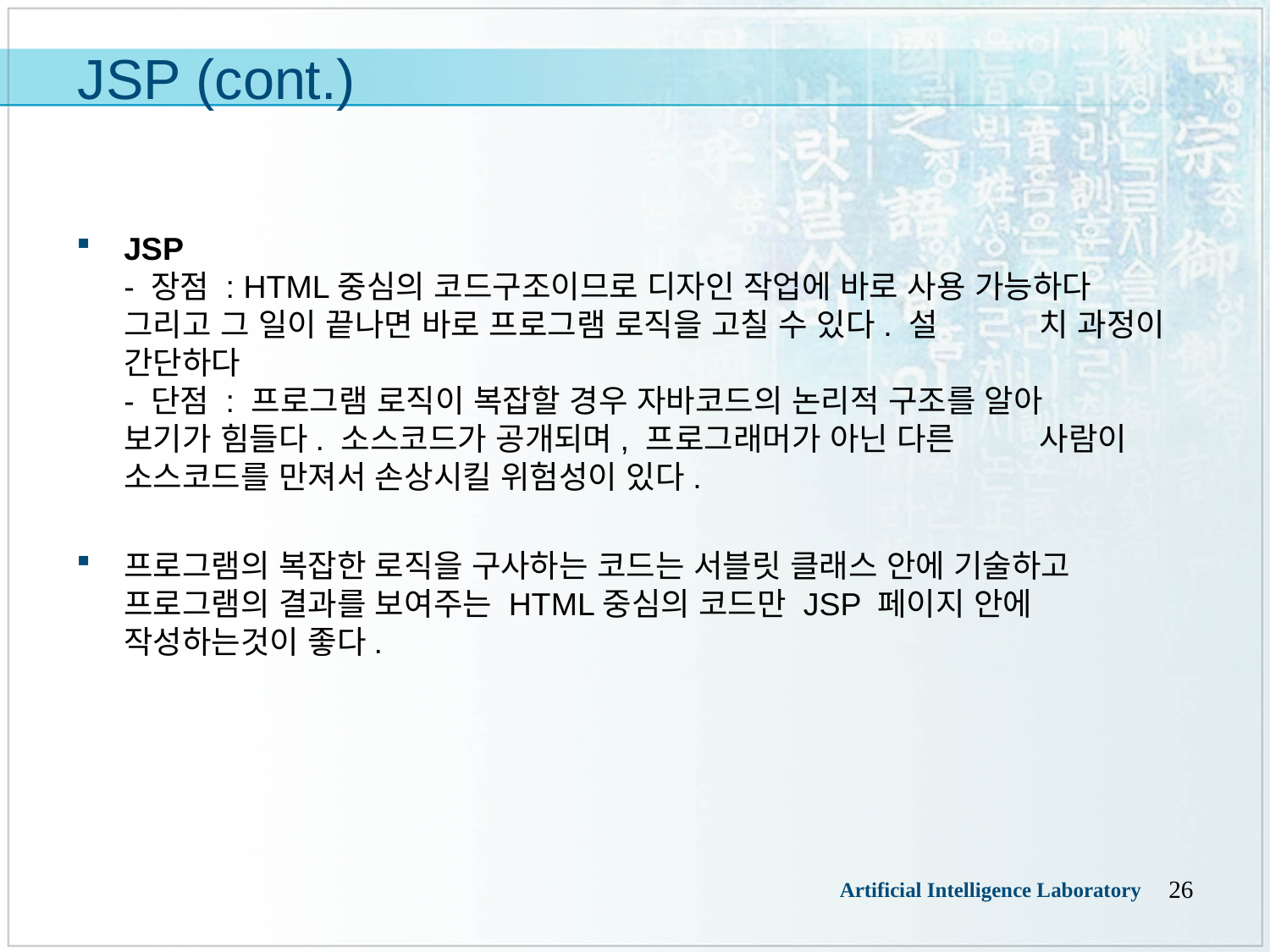

# JSP (cont.)
JSP
- 장점 : HTML중심의 코드구조이므로 디자인 작업에 바로 사용 가능하다 	   그리고 그 일이 끝나면 바로 프로그램 로직을 고칠 수 있다. 설	   치 과정이 간단하다
- 단점 : 프로그램 로직이 복잡할 경우 자바코드의 논리적 구조를 알아	   보기가 힘들다. 소스코드가 공개되며, 프로그래머가 아닌 다른 	   사람이 소스코드를 만져서 손상시킬 위험성이 있다.

프로그램의 복잡한 로직을 구사하는 코드는 서블릿 클래스 안에 기술하고 프로그램의 결과를 보여주는 HTML중심의 코드만 JSP 페이지 안에 작성하는것이 좋다.
26